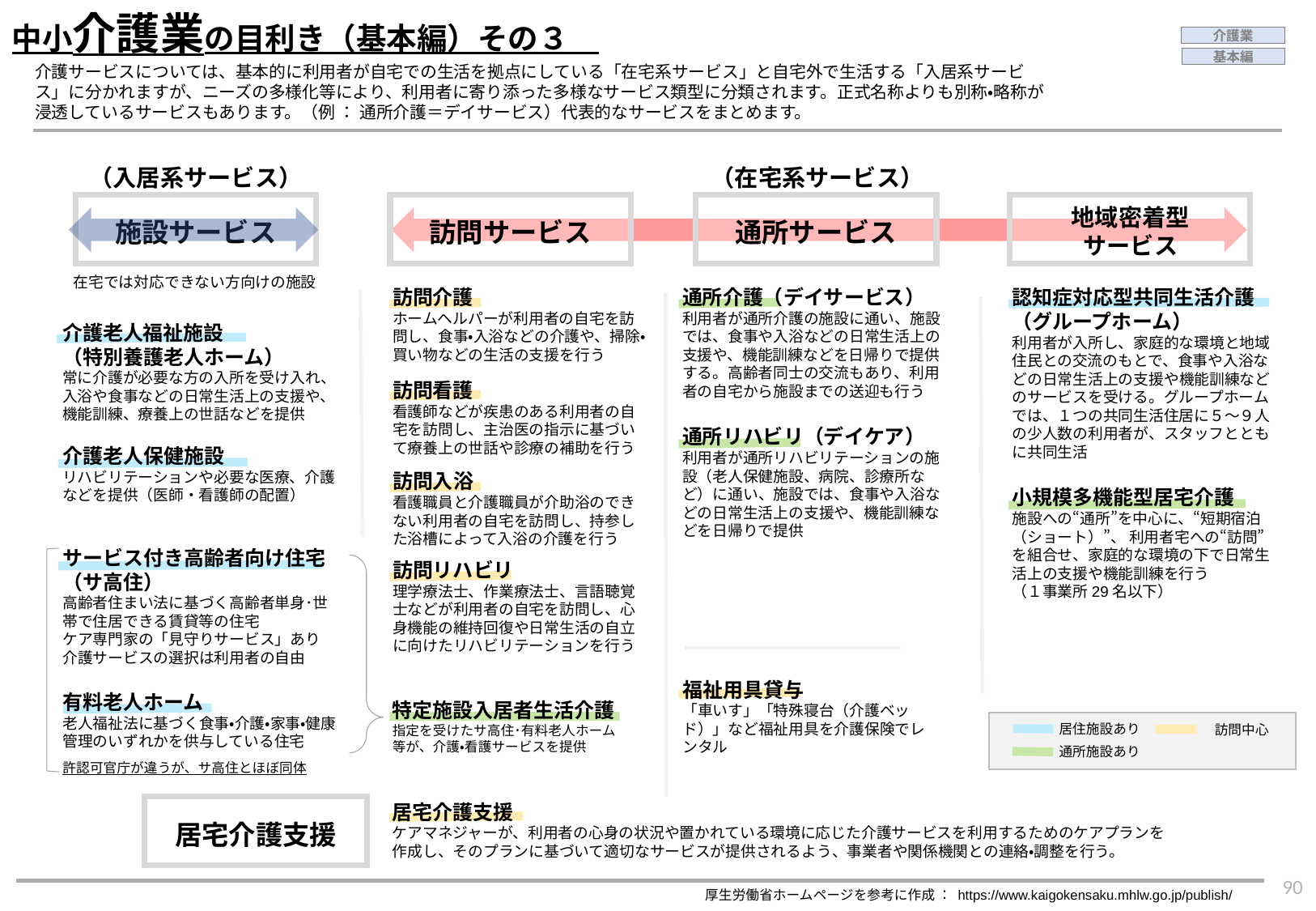

中小介護業の目利き（基本編）その３
介護業
基本編
介護サービスについては、基本的に利用者が自宅での生活を拠点にしている「在宅系サービス」と自宅外で生活する「入居系サービス」に分かれますが、ニーズの多様化等により、利用者に寄り添った多様なサービス類型に分類されます。正式名称よりも別称・略称が浸透しているサービスもあります。（例 ： 通所介護＝デイサービス）代表的なサービスをまとめます。
（在宅系サービス）
（入居系サービス）

通所サービス

地域密着型
サービス

訪問サービス

施設サービス

在宅では対応できない方向けの施設
訪問介護
ホームヘルパーが利用者の自宅を訪問し、食事・入浴などの介護や、掃除・買い物などの生活の支援を行う

訪問看護
看護師などが疾患のある利用者の自宅を訪問し、主治医の指示に基づいて療養上の世話や診療の補助を行う

訪問入浴
看護職員と介護職員が介助浴のできない利用者の自宅を訪問し、持参した浴槽によって入浴の介護を行う

訪問リハビリ
理学療法士、作業療法士、言語聴覚士などが利用者の自宅を訪問し、心身機能の維持回復や日常生活の自立に向けたリハビリテーションを行う
通所介護（デイサービス）
利用者が通所介護の施設に通い、施設では、食事や入浴などの日常生活上の支援や、機能訓練などを日帰りで提供する。高齢者同士の交流もあり、利用者の自宅から施設までの送迎も行う

通所リハビリ（デイケア）
利用者が通所リハビリテーションの施設（老人保健施設、病院、診療所など）に通い、施設では、食事や入浴などの日常生活上の支援や、機能訓練などを日帰りで提供
認知症対応型共同生活介護（グループホーム）
利用者が入所し、家庭的な環境と地域住民との交流のもとで、食事や入浴などの日常生活上の支援や機能訓練などのサービスを受ける。グループホームでは、１つの共同生活住居に５～９人の少人数の利用者が、スタッフとともに共同生活

小規模多機能型居宅介護
施設への“通所”を中心に、“短期宿泊（ショート）”、 利用者宅への“訪問”を組合せ、家庭的な環境の下で日常生活上の支援や機能訓練を行う
（１事業所29名以下）
介護老人福祉施設
（特別養護老人ホーム）
常に介護が必要な方の入所を受け入れ、入浴や食事などの日常生活上の支援や、機能訓練、療養上の世話などを提供

介護老人保健施設
リハビリテーションや必要な医療、介護などを提供（医師・看護師の配置）
サービス付き高齢者向け住宅
（サ高住）
高齢者住まい法に基づく高齢者単身･世帯で住居できる賃貸等の住宅
ケア専門家の「見守りサービス」あり
介護サービスの選択は利用者の自由

福祉用具貸与
「車いす」「特殊寝台（介護ベッド）」など福祉用具を介護保険でレンタル
有料老人ホーム
老人福祉法に基づく食事・介護・家事・健康管理のいずれかを供与している住宅
特定施設入居者生活介護
指定を受けたサ高住･有料老人ホーム等が、介護・看護サービスを提供

居住施設あり
訪問中心
通所施設あり
許認可官庁が違うが、サ高住とほぼ同体
居宅介護支援
ケアマネジャーが、利用者の心身の状況や置かれている環境に応じた介護サービスを利用するためのケアプランを作成し、そのプランに基づいて適切なサービスが提供されるよう、事業者や関係機関との連絡・調整を行う。

居宅介護支援
90
厚生労働省ホームページを参考に作成 ： https://www.kaigokensaku.mhlw.go.jp/publish/